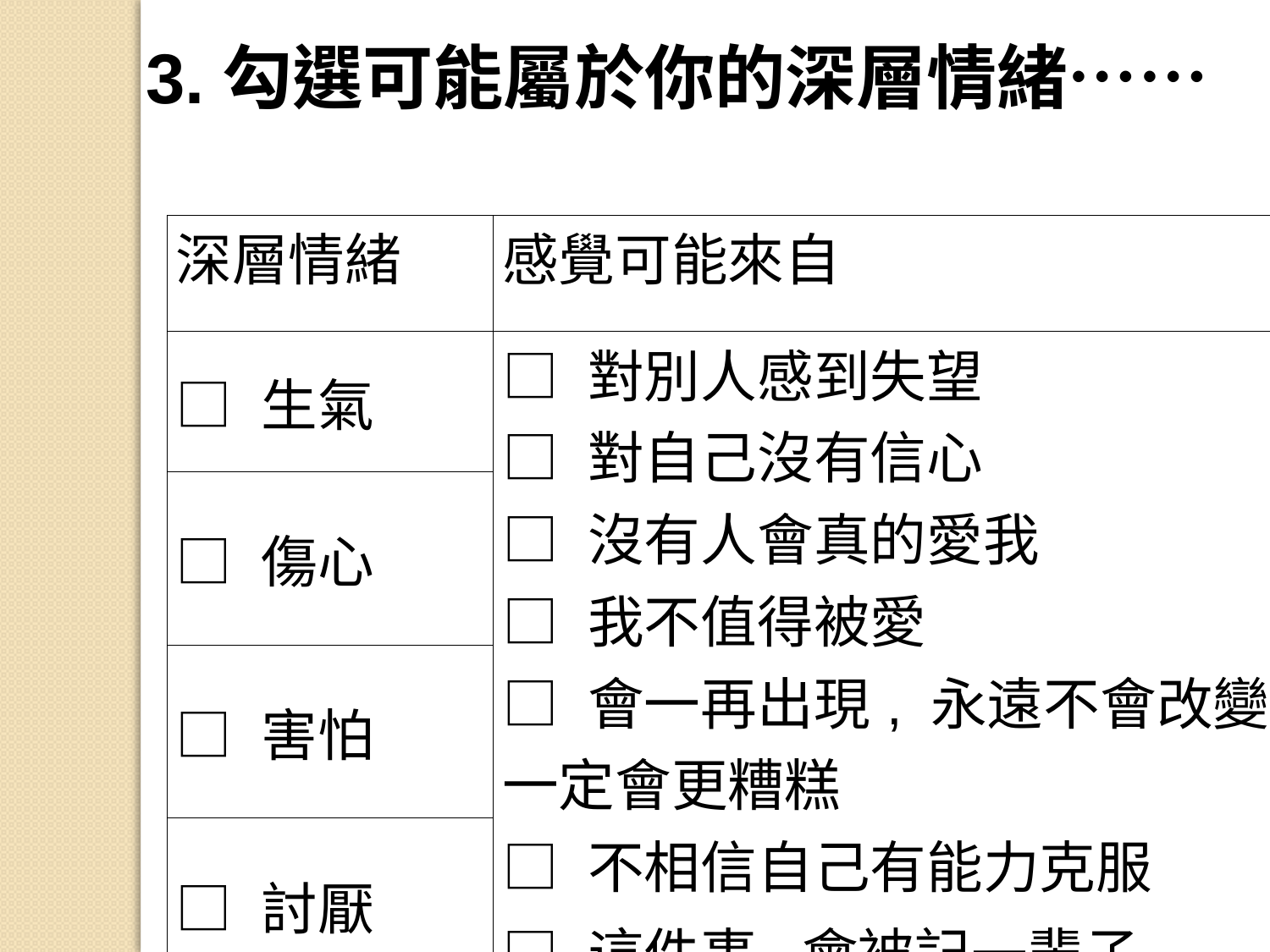

3‭.‬勾選可能屬於你的深層情緒……
| 深層情緒 | 感覺可能來自 |
| --- | --- |
| □‭ ‬生氣 | □‭ ‬對別人感到失望‭ ‬ □‭ ‬對自己沒有信心 □‭ ‬沒有人會真的愛我‭ □‭ ‬我不值得被愛 □‭ ‬會一再出現‭, ‬永遠不會改變 □‭ ‬以後一定會更糟糕 □‭ ‬不相信自己有能力克服‭ ‬ □‭ ‬這件事,會被記一輩子 |
| □‭ ‬傷心 |  |
| □‭ ‬害怕 |  |
| □‭ ‬討厭 |  |